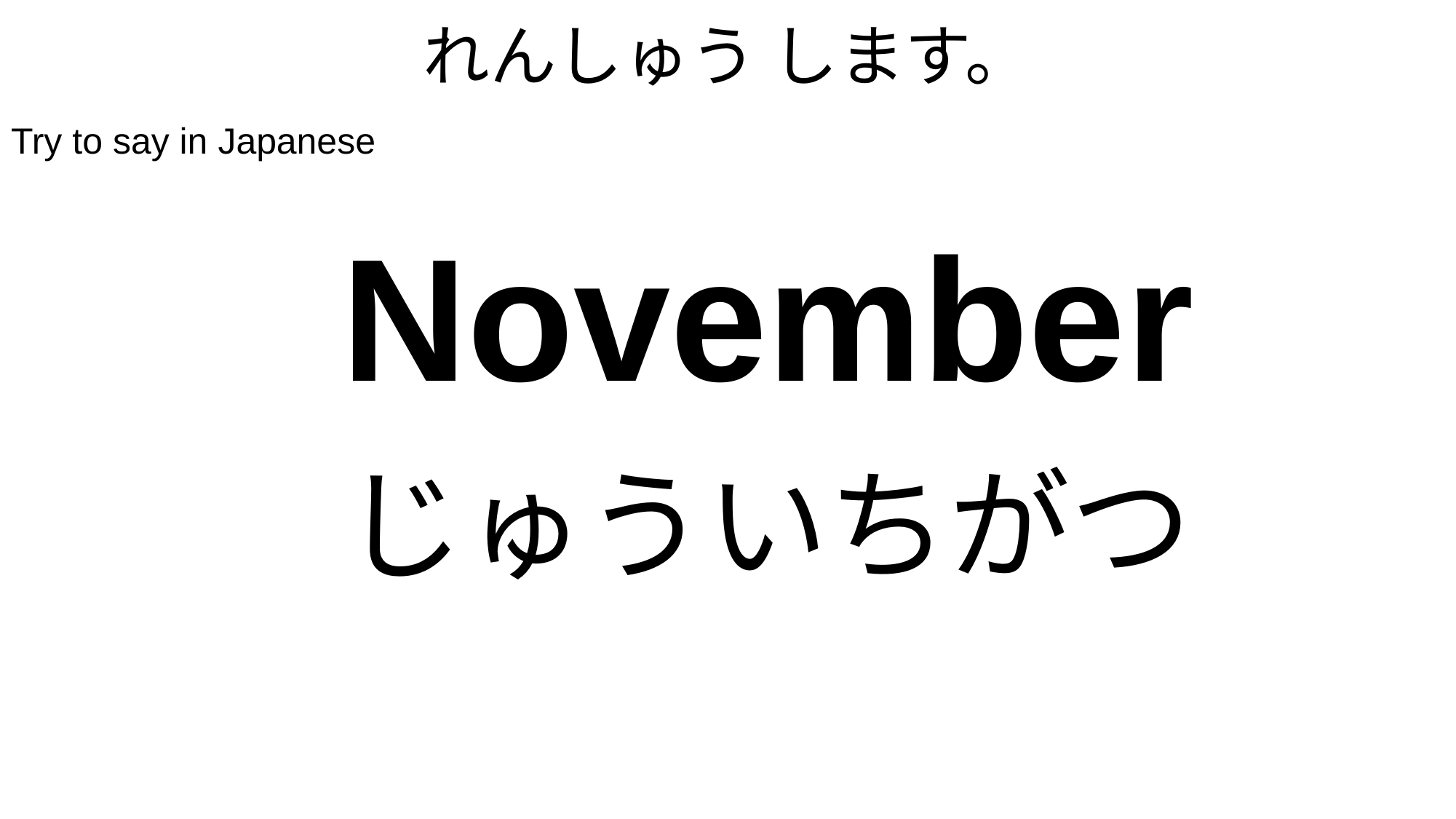

# れんしゅう します。
Try to say in Japanese
| November |
| --- |
| じゅういちがつ |